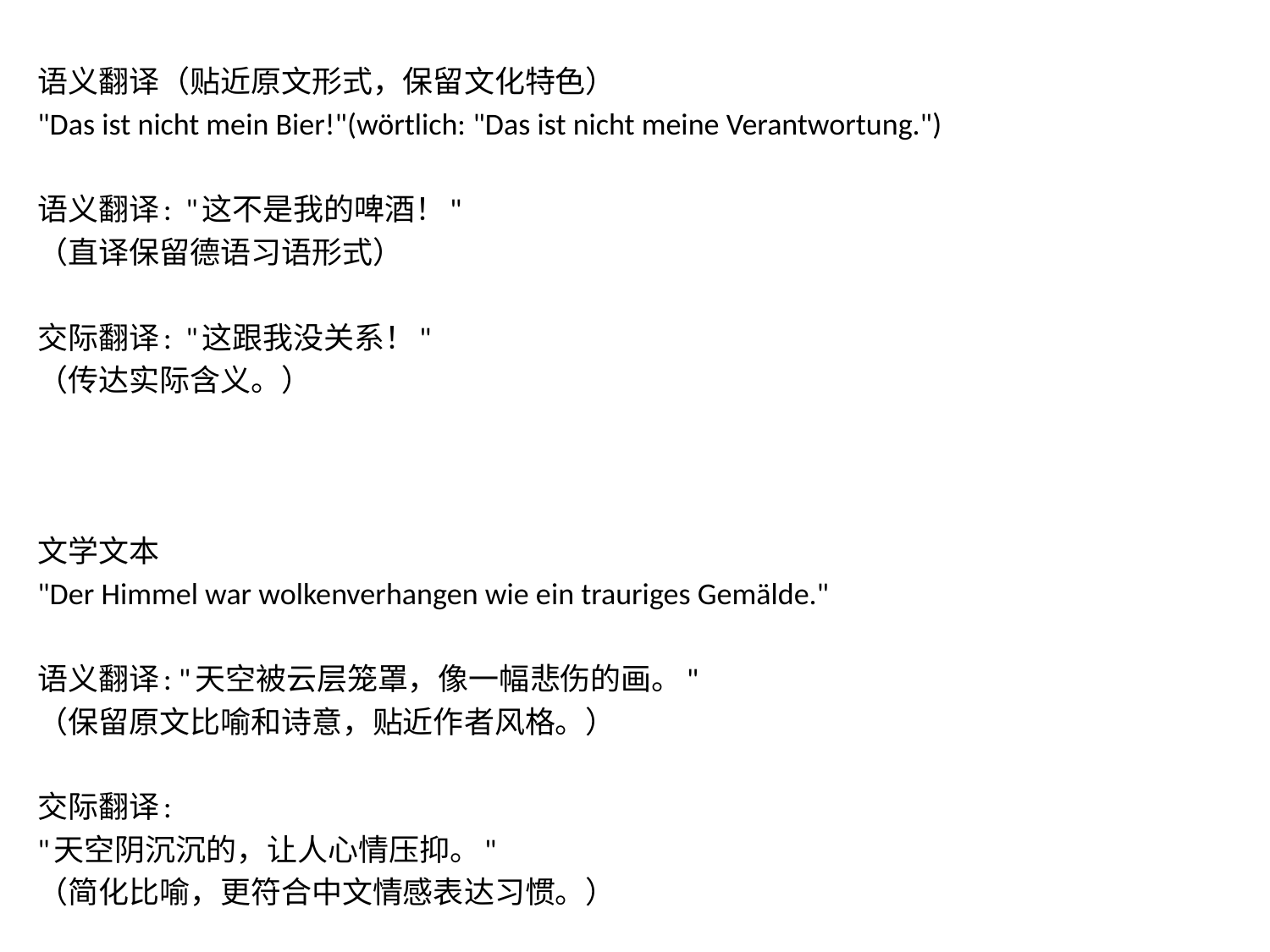

语义翻译（贴近原文形式，保留文化特色）
"Das ist nicht mein Bier!"(wörtlich: "Das ist nicht meine Verantwortung.")

语义翻译:  "这不是我的啤酒！"
（直译保留德语习语形式）

交际翻译:  "这跟我没关系！"
（传达实际含义。）

文学文本
"Der Himmel war wolkenverhangen wie ein trauriges Gemälde."

语义翻译: "天空被云层笼罩，像一幅悲伤的画。"
（保留原文比喻和诗意，贴近作者风格。）

交际翻译:
"天空阴沉沉的，让人心情压抑。"
（简化比喻，更符合中文情感表达习惯。）